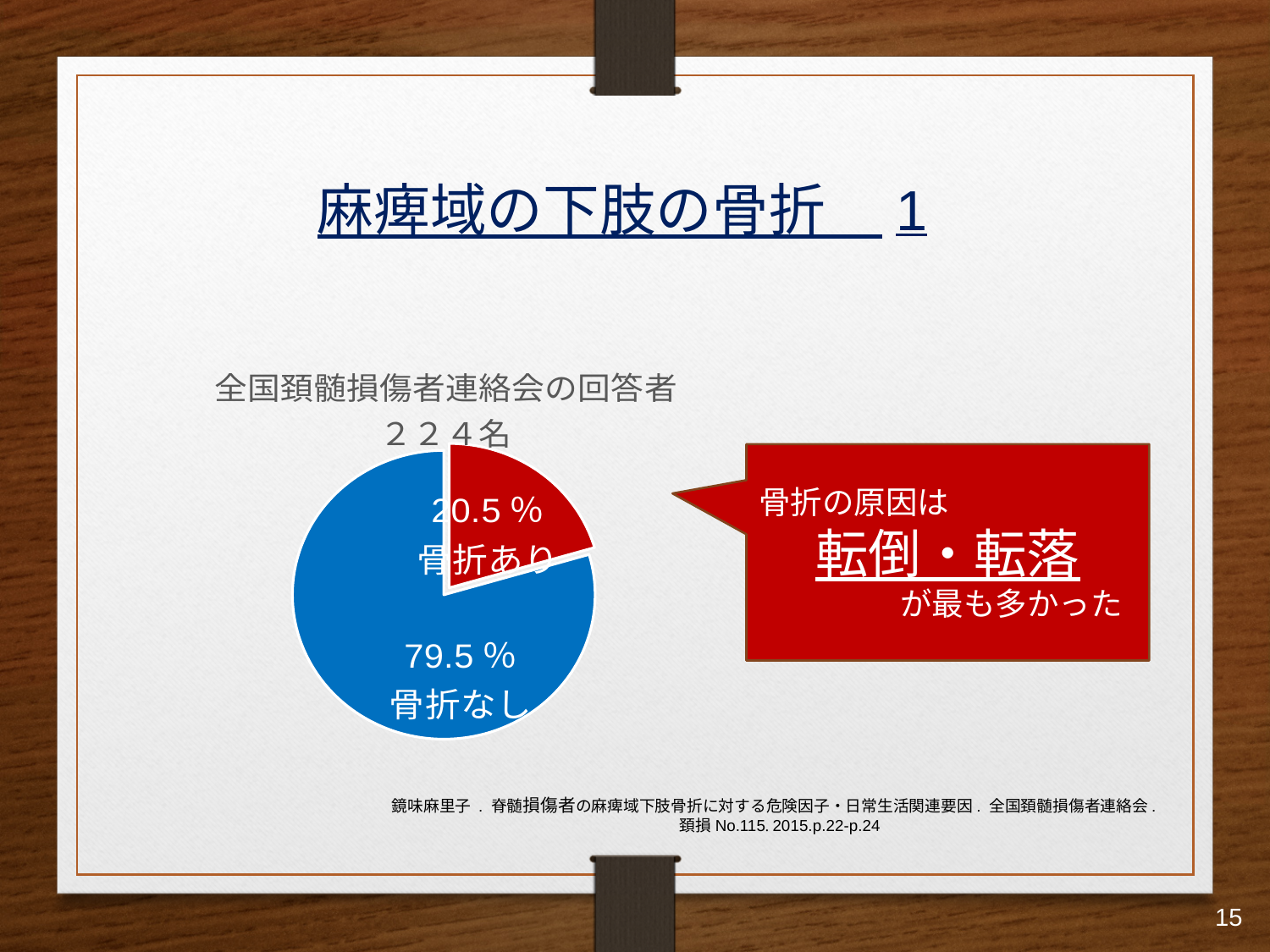

麻痺域の下肢の骨折　1

### Chart: 全国頚髄損傷者連絡会の回答者
２２４名

| Category | 全国頸髄損傷者連絡会の回答者２２４名 |
|---|---|
| 骨折あり | 20.5 |
| 骨折なし | 79.5 |
骨折の原因は
転倒・転落
　　　　が最も多かった
鏡味麻里子 . 脊髄損傷者の麻痺域下肢骨折に対する危険因子・日常生活関連要因. 全国頚髄損傷者連絡会.
 頚損No.115. 2015.p.22-p.24
15